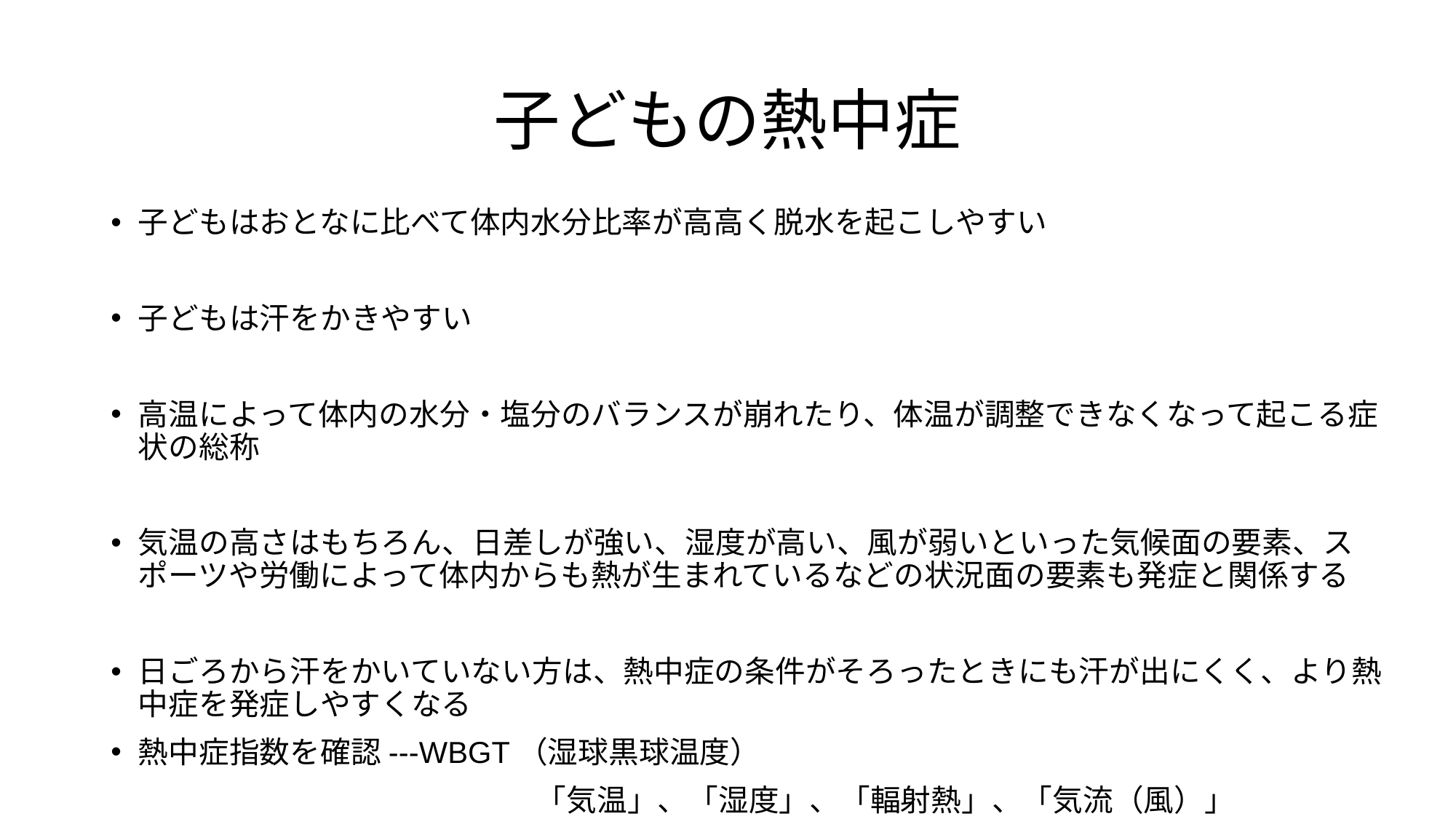

# 子どもの熱中症
子どもはおとなに比べて体内水分比率が高高く脱水を起こしやすい

子どもは汗をかきやすい

高温によって体内の水分・塩分のバランスが崩れたり、体温が調整できなくなって起こる症状の総称

気温の高さはもちろん、日差しが強い、湿度が高い、風が弱いといった気候面の要素、スポーツや労働によって体内からも熱が生まれているなどの状況面の要素も発症と関係する

日ごろから汗をかいていない方は、熱中症の条件がそろったときにも汗が出にくく、より熱中症を発症しやすくなる
熱中症指数を確認---WBGT（湿球黒球温度）
　　　　　　　　　　　　　　「気温」、「湿度」、「輻射熱」、「気流（風）」